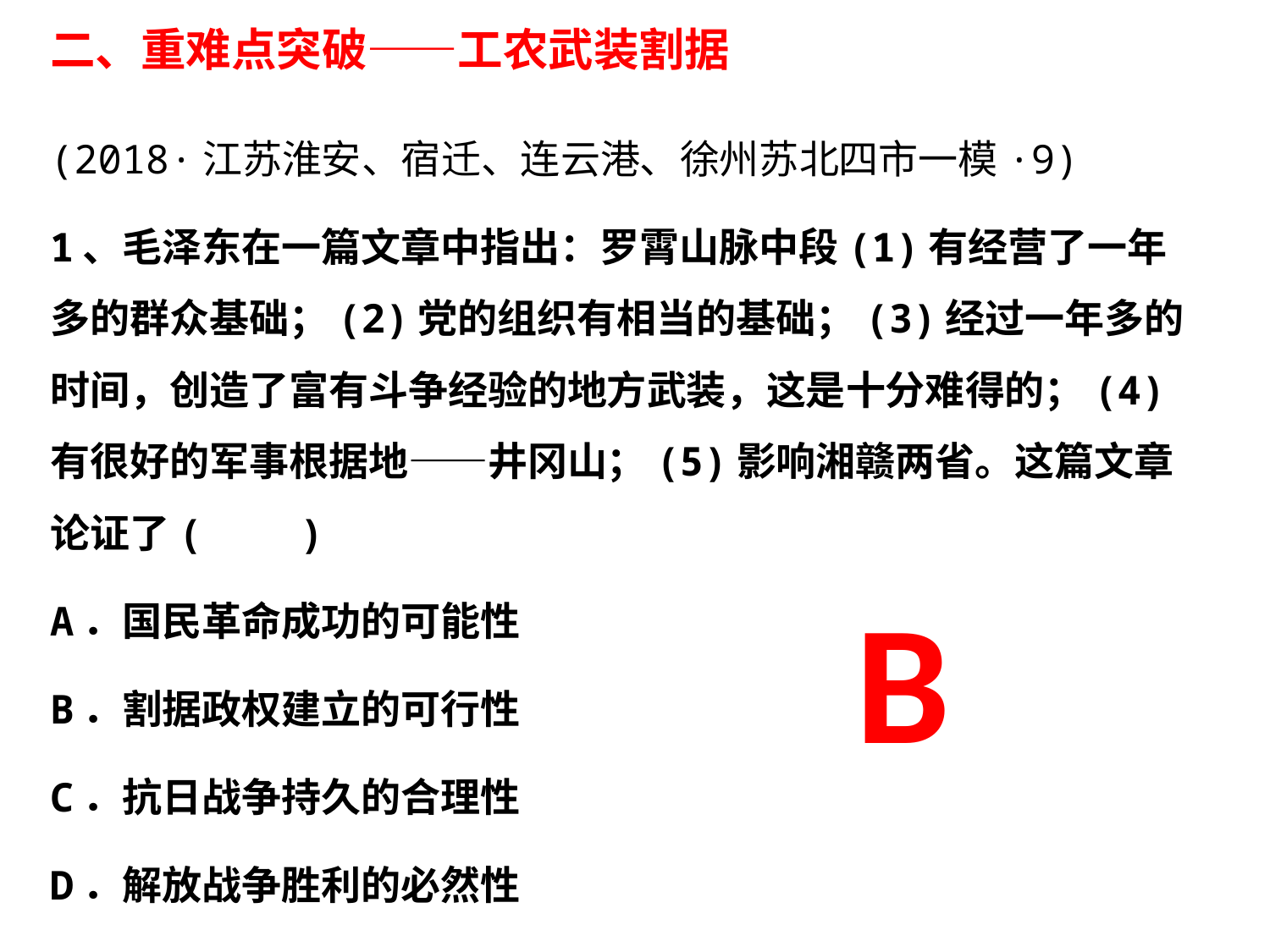

# 二、重难点突破——工农武装割据
(2018·江苏淮安、宿迁、连云港、徐州苏北四市一模·9)
1、毛泽东在一篇文章中指出：罗霄山脉中段(1)有经营了一年多的群众基础；(2)党的组织有相当的基础；(3)经过一年多的时间，创造了富有斗争经验的地方武装，这是十分难得的；(4)有很好的军事根据地——井冈山；(5)影响湘赣两省。这篇文章论证了(　　)
A．国民革命成功的可能性
B．割据政权建立的可行性
C．抗日战争持久的合理性
D．解放战争胜利的必然性
B